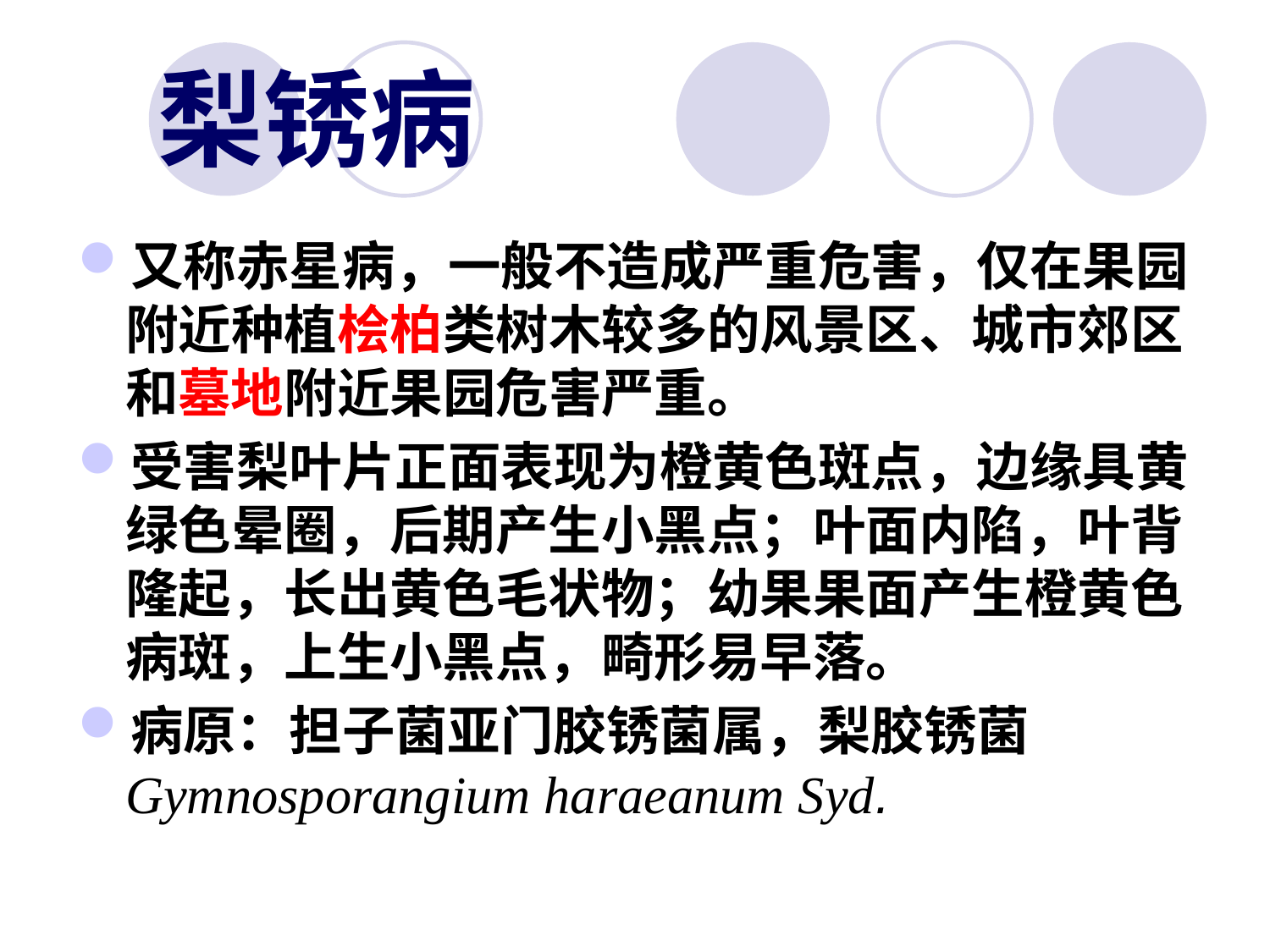

# 梨锈病
又称赤星病，一般不造成严重危害，仅在果园附近种植桧柏类树木较多的风景区、城市郊区和墓地附近果园危害严重。
受害梨叶片正面表现为橙黄色斑点，边缘具黄绿色晕圈，后期产生小黑点；叶面内陷，叶背隆起，长出黄色毛状物；幼果果面产生橙黄色病斑，上生小黑点，畸形易早落。
病原：担子菌亚门胶锈菌属，梨胶锈菌      Gymnosporangium haraeanum Syd.